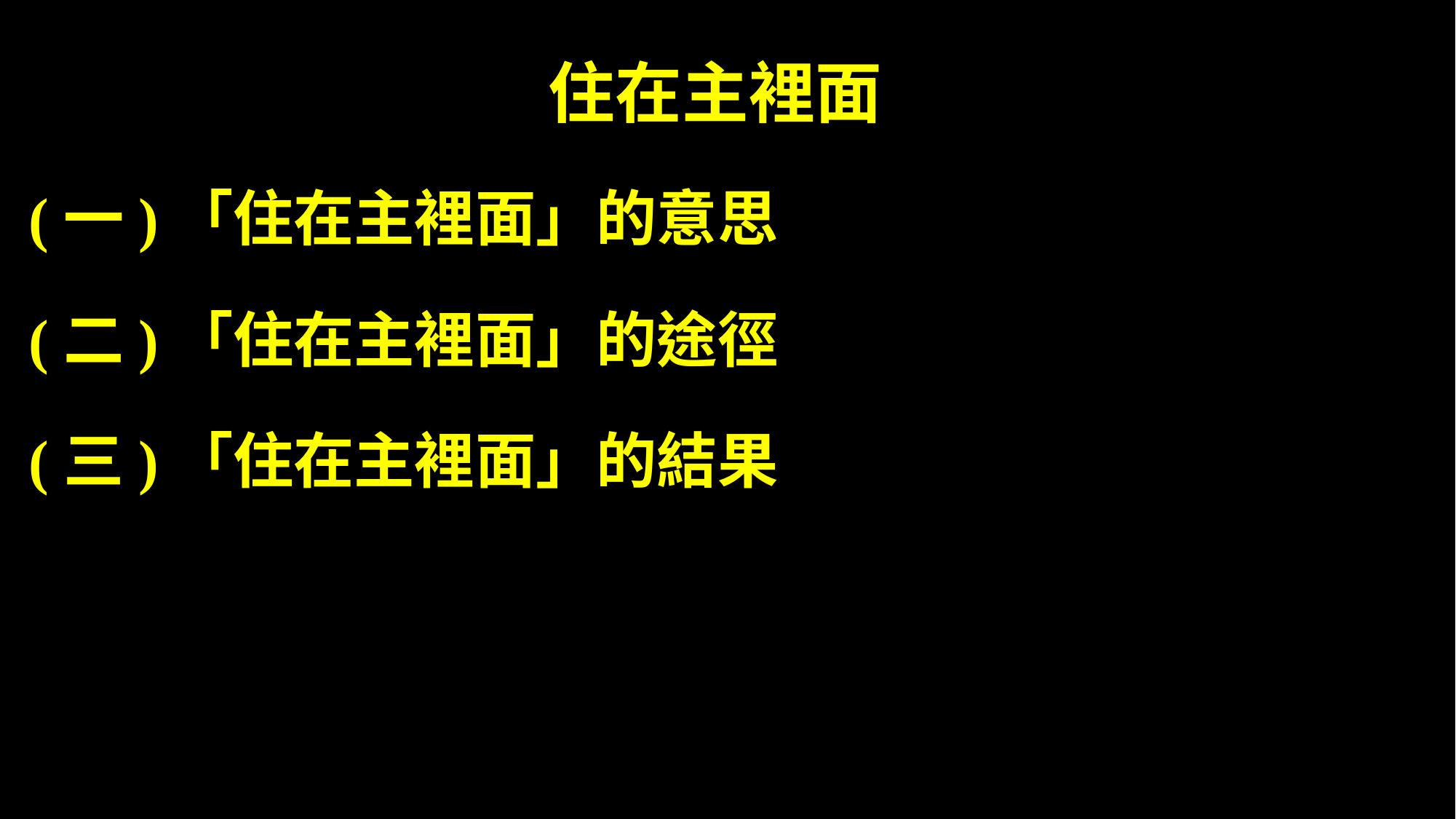

# 住在主裡面
(一) 「住在主裡面」的意思
(二) 「住在主裡面」的途徑
(三) 「住在主裡面」的結果